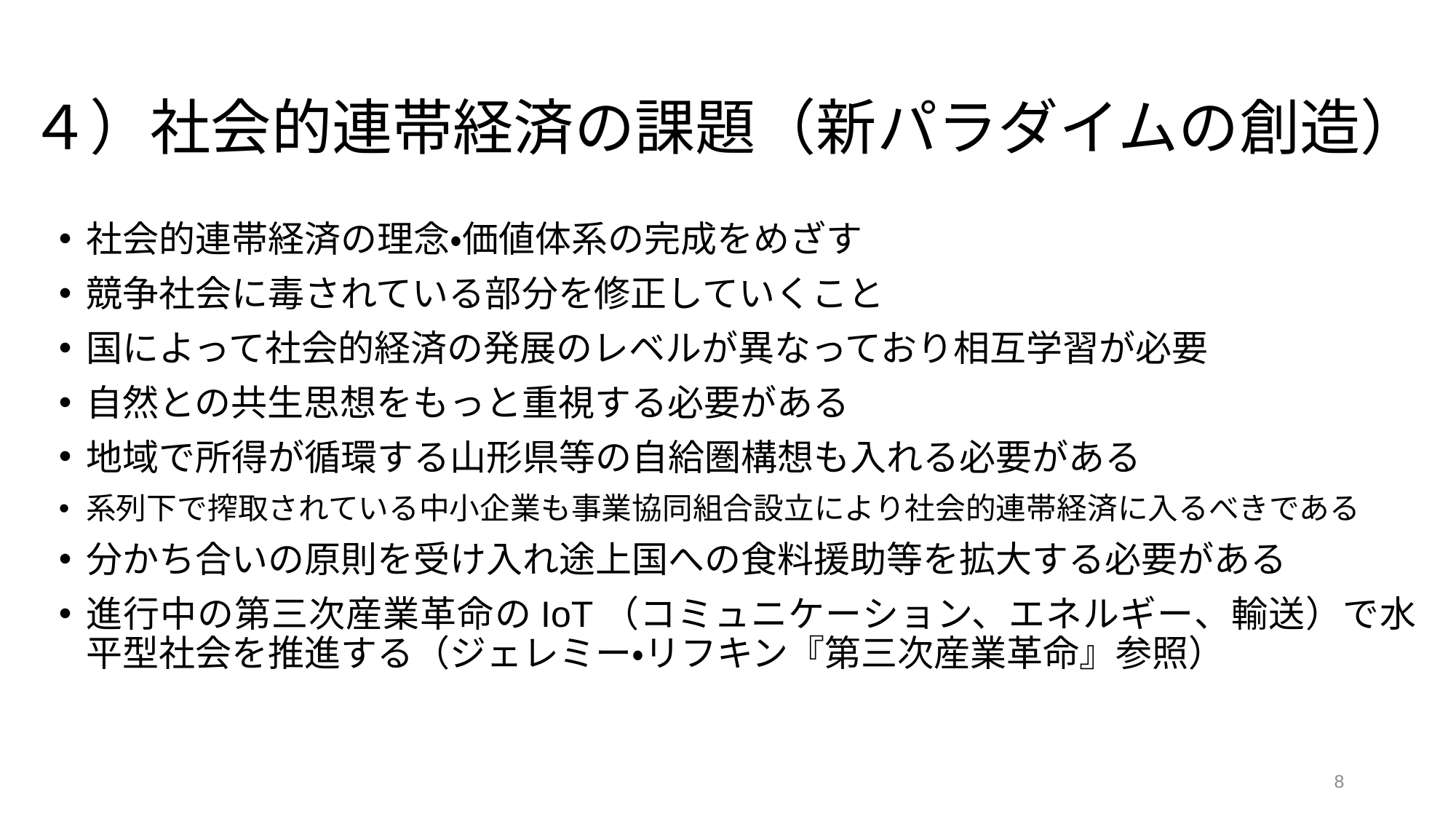

# ４）社会的連帯経済の課題（新パラダイムの創造）
社会的連帯経済の理念・価値体系の完成をめざす
競争社会に毒されている部分を修正していくこと
国によって社会的経済の発展のレベルが異なっており相互学習が必要
自然との共生思想をもっと重視する必要がある
地域で所得が循環する山形県等の自給圏構想も入れる必要がある
系列下で搾取されている中小企業も事業協同組合設立により社会的連帯経済に入るべきである
分かち合いの原則を受け入れ途上国への食料援助等を拡大する必要がある
進行中の第三次産業革命のIoT（コミュニケーション、エネルギー、輸送）で水平型社会を推進する（ジェレミー・リフキン『第三次産業革命』参照）

8